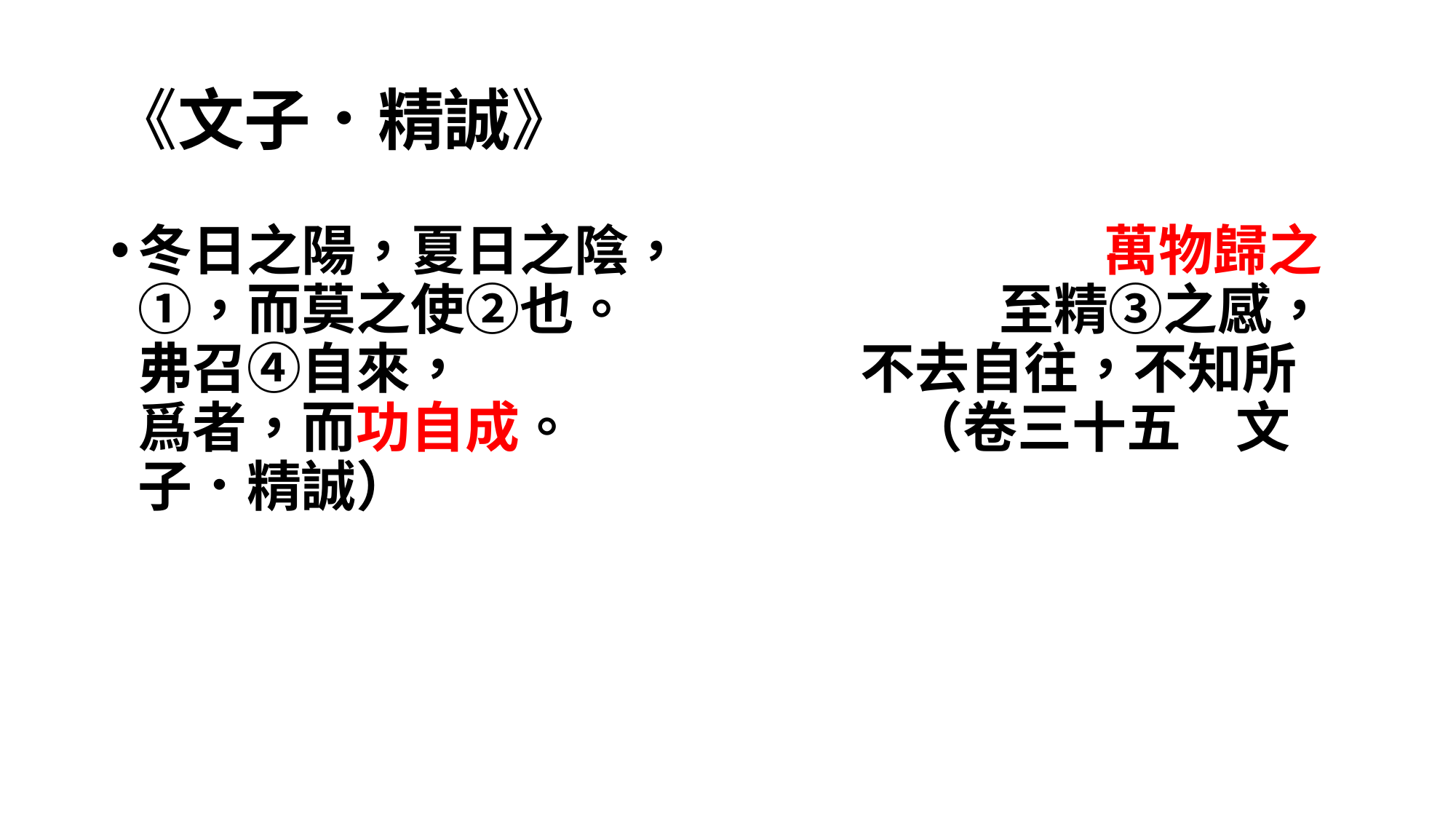

# 《文子．精誠》
冬日之陽，夏日之陰，                                  萬物歸之①，而莫之使②也。                              至精③之感，弗召④自來，                                不去自往，不知所爲者，而功自成。                           （卷三十五　文子．精誠）